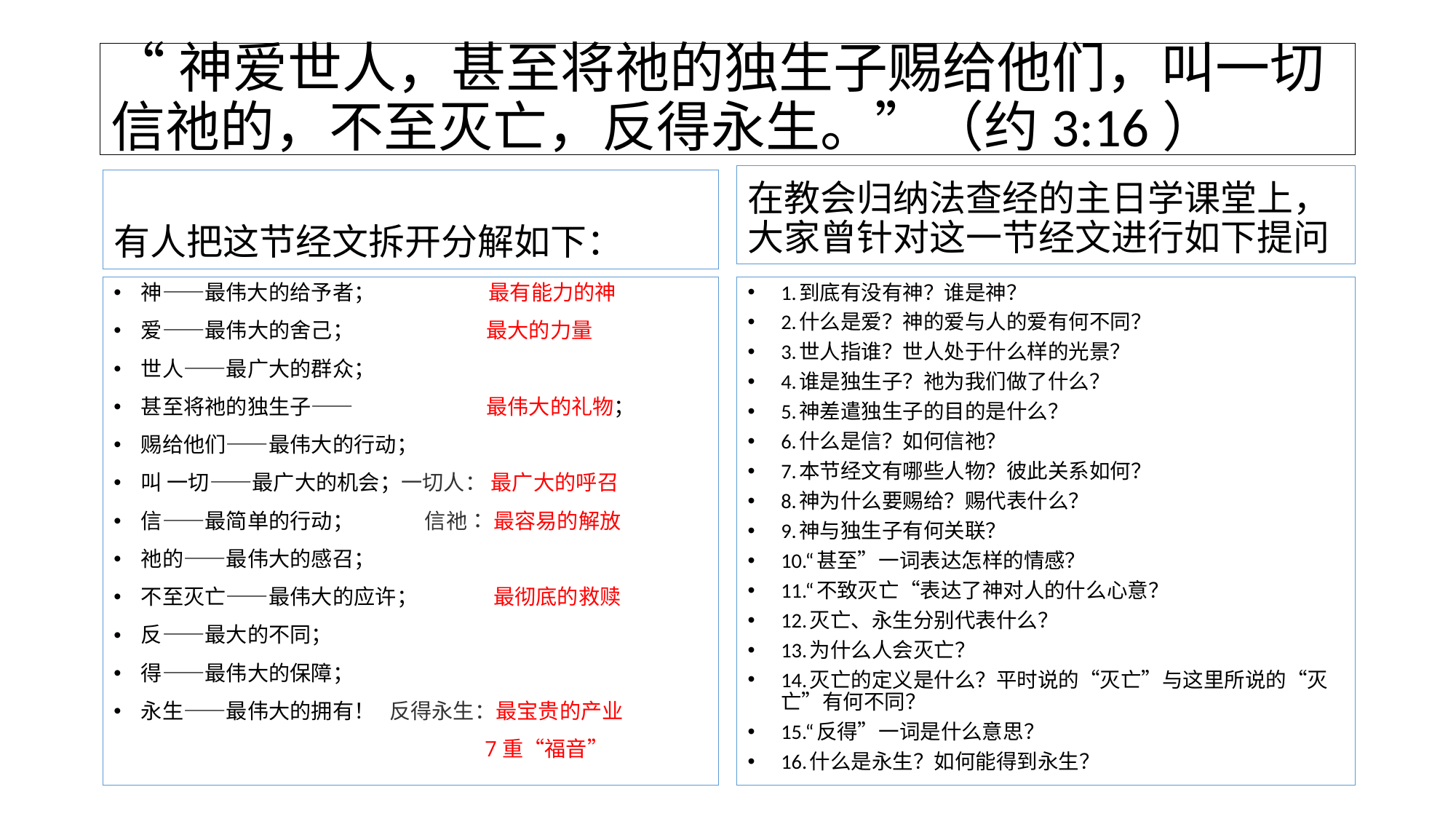

# “神爱世人，甚至将祂的独生子赐给他们，叫一切信祂的，不至灭亡，反得永生。”（约3:16）
在教会归纳法查经的主日学课堂上，大家曾针对这一节经文进行如下提问
有人把这节经文拆开分解如下：
神——最伟大的给予者；                        最有能力的神
爱——最伟大的舍己；                            最大的力量
世人——最广大的群众；
甚至将祂的独生子——                            最伟大的礼物；
赐给他们——最伟大的行动；
叫 一切——最广大的机会；一切人： 最广大的呼召
信——最简单的行动；               信祂： 最容易的解放
祂的——最伟大的感召；
不至灭亡——最伟大的应许；                最彻底的救赎
反——最大的不同；
得——最伟大的保障；
永生——最伟大的拥有！   反得永生：最宝贵的产业
                                                                    7重“福音”
1.到底有没有神？谁是神？
2.什么是爱？神的爱与人的爱有何不同？
3.世人指谁？世人处于什么样的光景？
4.谁是独生子？祂为我们做了什么？
5.神差遣独生子的目的是什么？
6.什么是信？如何信祂？
7.本节经文有哪些人物？彼此关系如何？
8.神为什么要赐给？赐代表什么？
9.神与独生子有何关联？
10.“甚至”一词表达怎样的情感？
11.“不致灭亡“表达了神对人的什么心意？
12.灭亡、永生分别代表什么？
13.为什么人会灭亡？
14.灭亡的定义是什么？平时说的“灭亡”与这里所说的“灭亡”有何不同？
15.“反得”一词是什么意思？
16.什么是永生？如何能得到永生？